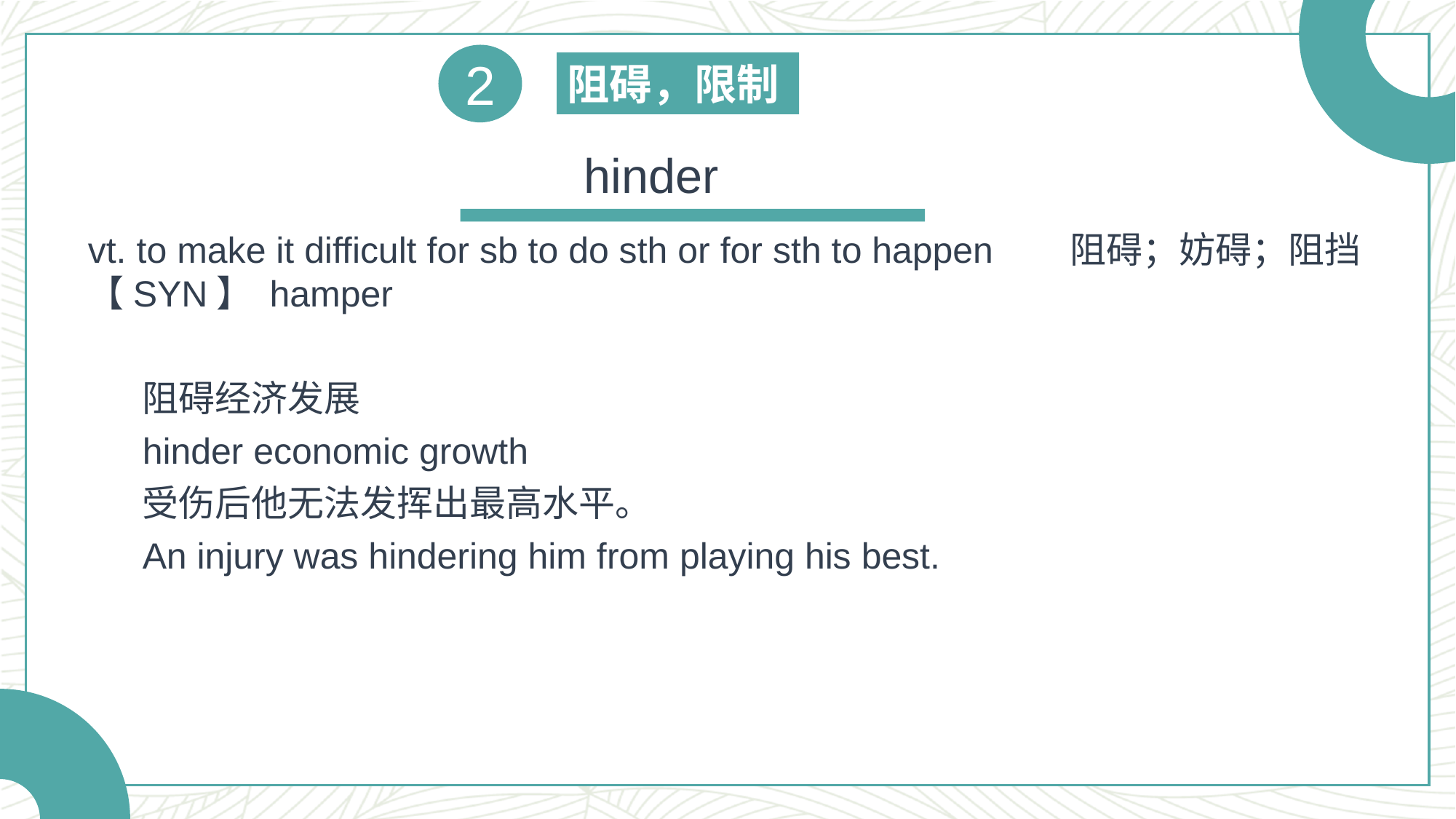

2
阻碍，限制
hinder

vt. to make it difficult for sb to do sth or for sth to happen	阻碍；妨碍；阻挡	【SYN】 hamper

阻碍经济发展
hinder economic growth
受伤后他无法发挥出最高水平。
An injury was hindering him from playing his best.